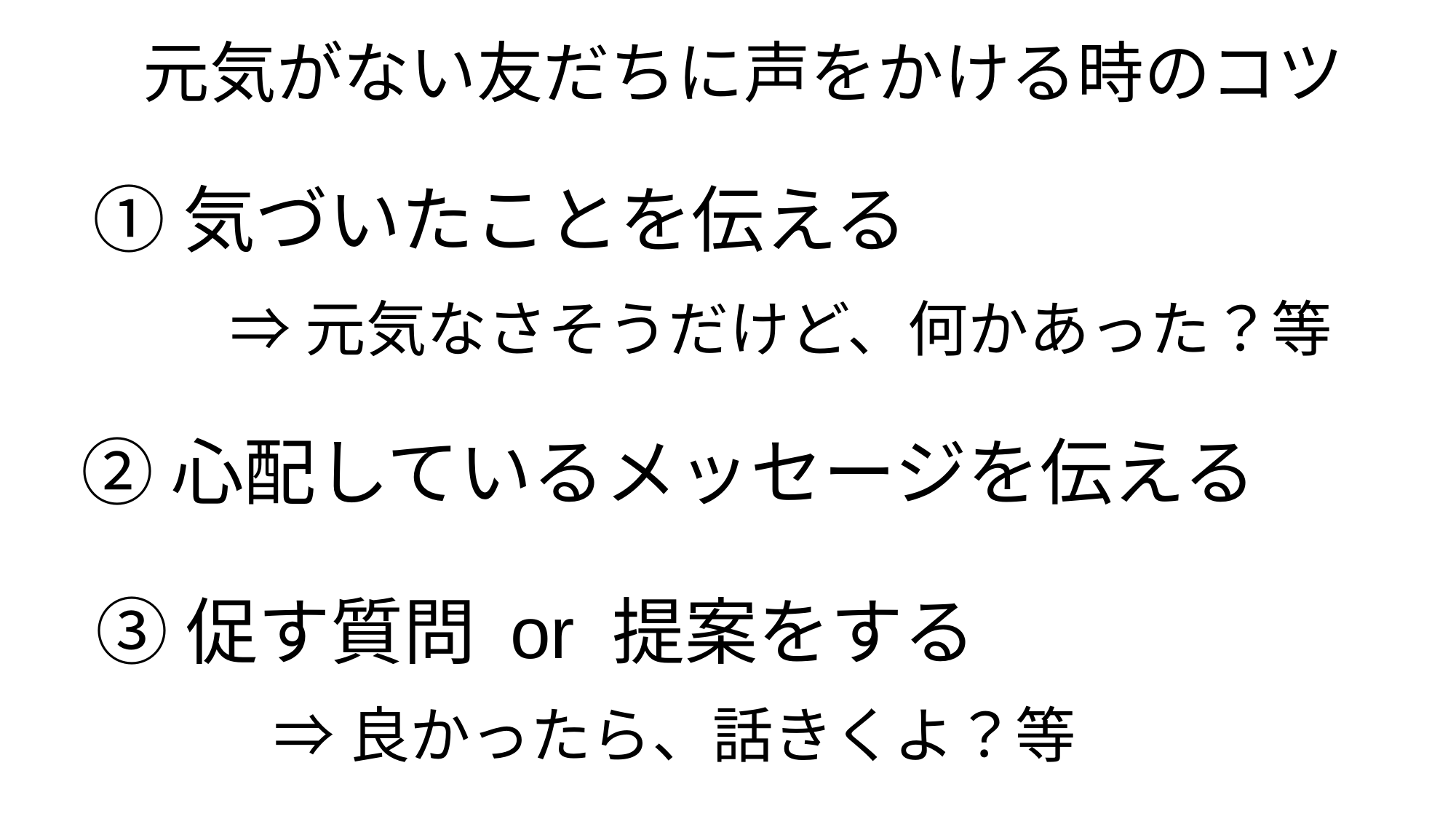

元気がない友だちに声をかける時のコツ
①気づいたことを伝える
⇒元気なさそうだけど、何かあった？等
②心配しているメッセージを伝える
③促す質問 or 提案をする
⇒良かったら、話きくよ？等